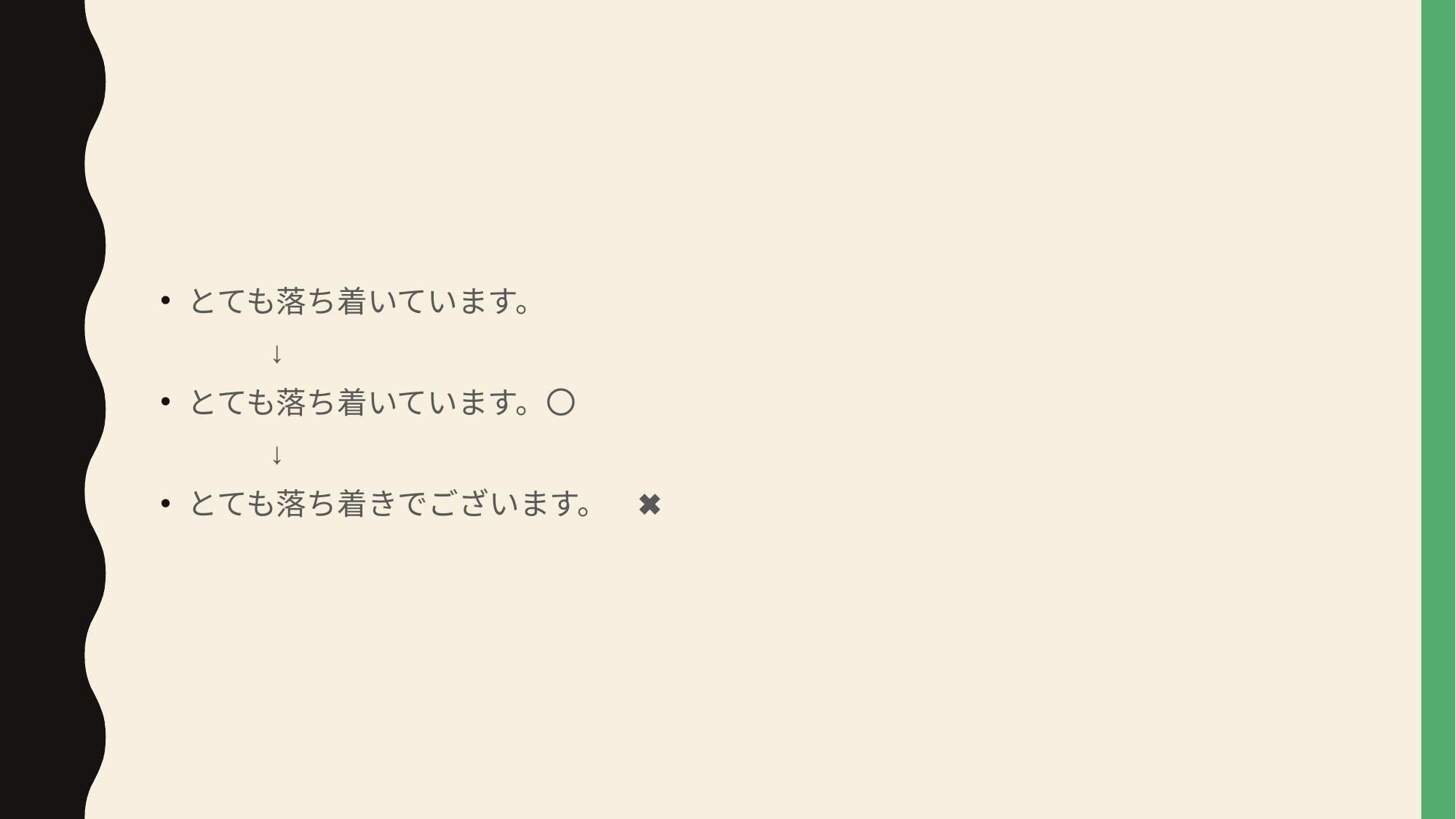

#
とても落ち着いています。
	↓
とても落ち着いています。〇
	↓
とても落ち着きでございます。　✖